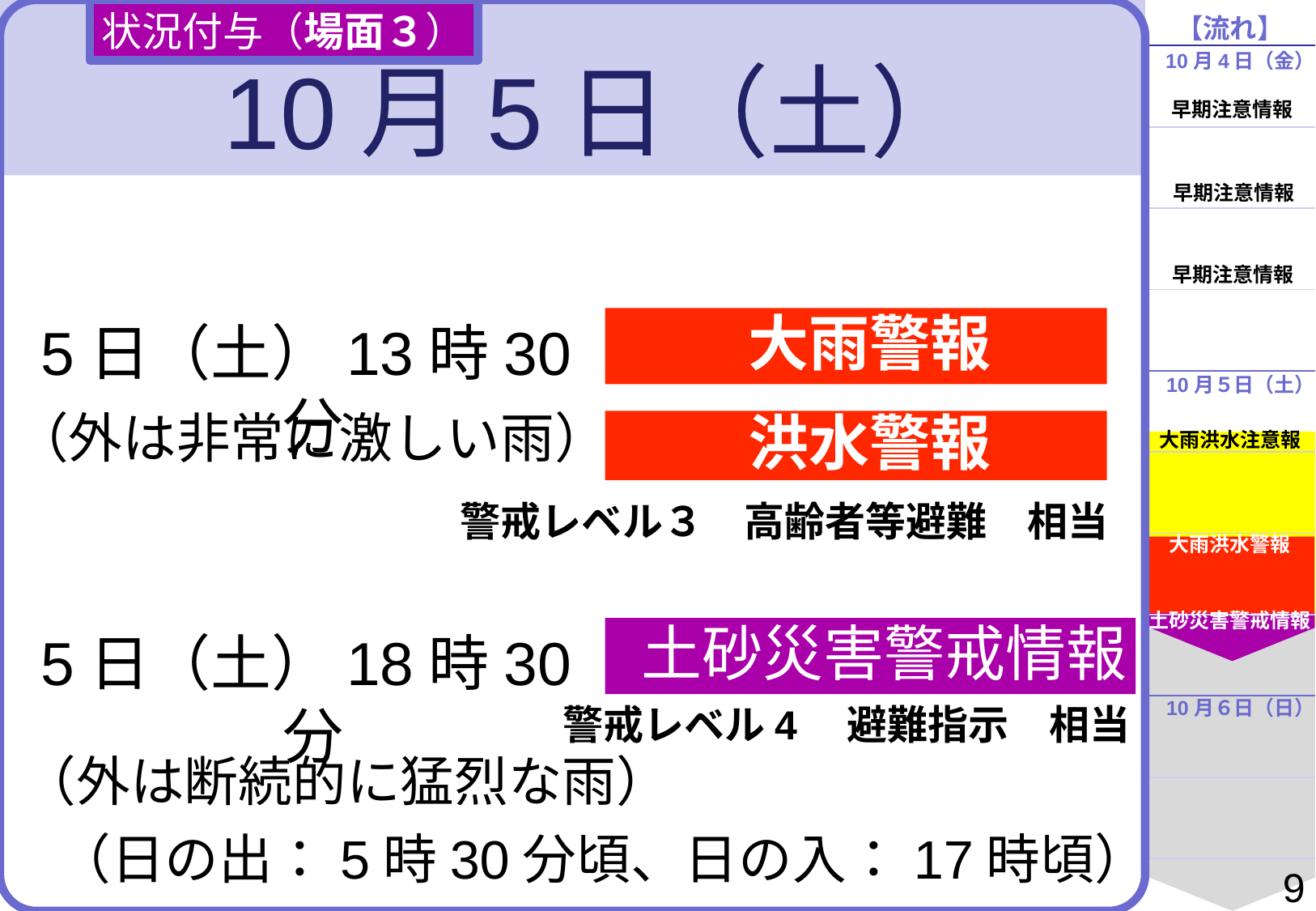

10月5日（土）
状況付与（場面３）

| 【流れ】 |
| --- |
|  |
|  |
|  |
|  |
|  |
|  |
|  |
|  |
|  |
|  |
10月4日（金）
早期注意情報
早期注意情報
早期注意情報
 大雨警報
5日（土）13時30分
10月５日（土）
（外は非常に激しい雨）
 洪水警報
大雨洪水注意報

警戒レベル３　高齢者等避難　相当
大雨洪水警報

土砂災害警戒情報

 土砂災害警戒情報
5日（土）18時30分
警戒レベル4　避難指示　相当

10月６日（日）
（外は断続的に猛烈な雨）

（日の出：5時30分頃、日の入：17時頃）
9